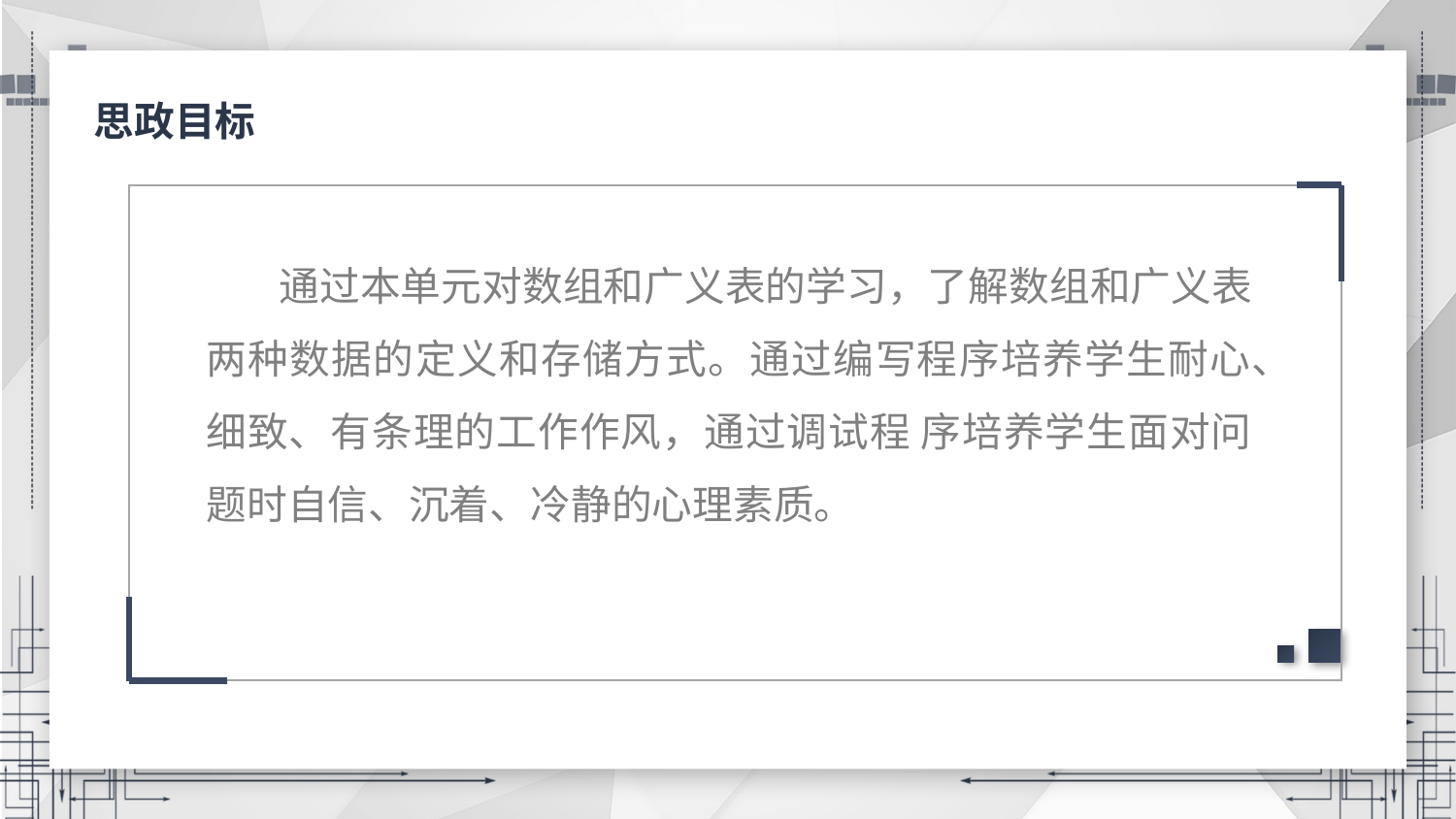

思政目标

通过本单元对数组和广义表的学习，了解数组和广义表两种数据的定义和存储方式。通过编写程序培养学生耐心、细致、有条理的工作作风，通过调试程 序培养学生面对问题时自信、沉着、冷静的心理素质。